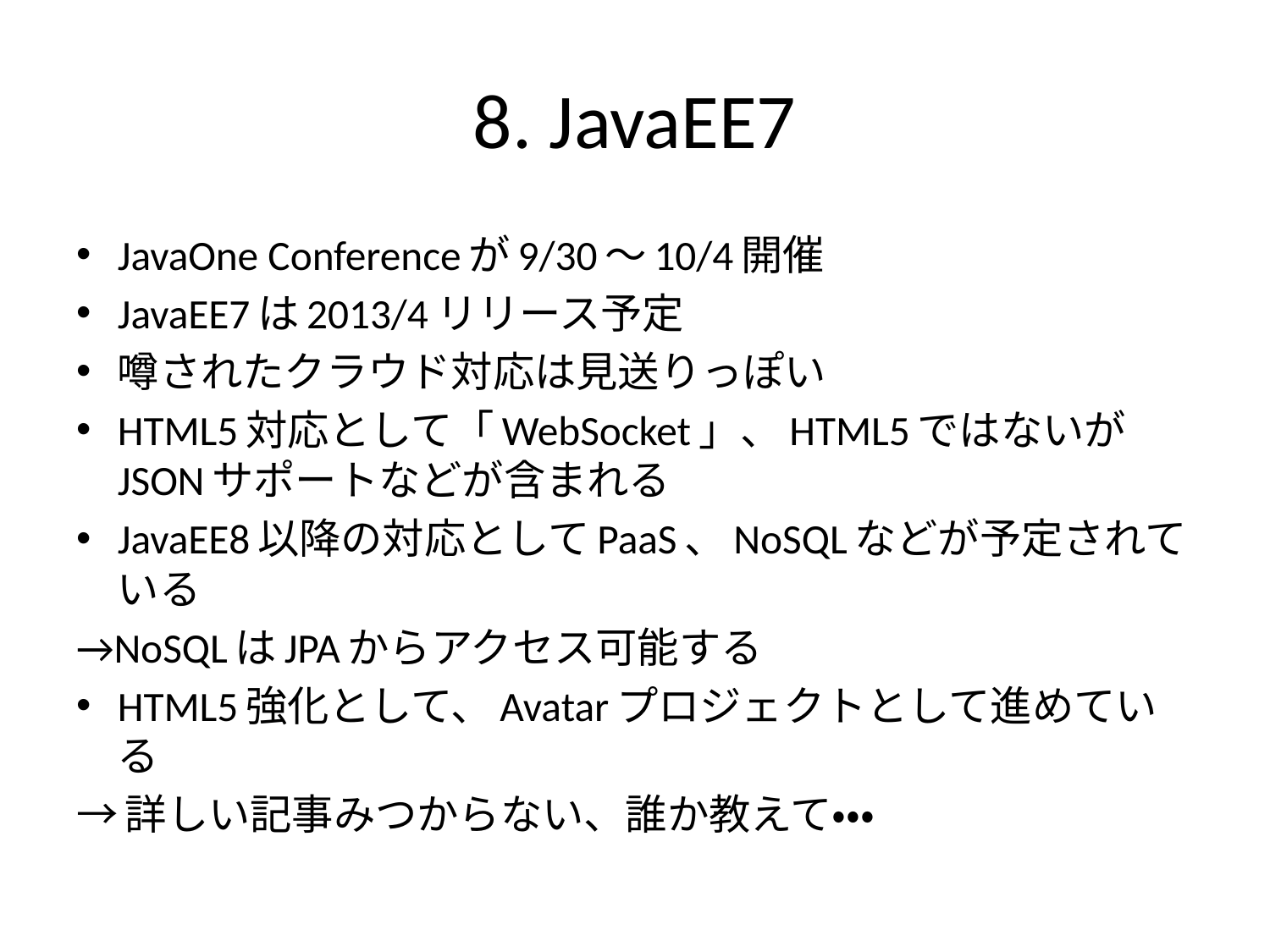

# 8. JavaEE7
JavaOne Conferenceが9/30～10/4開催
JavaEE7は2013/4リリース予定
噂されたクラウド対応は見送りっぽい
HTML5対応として「WebSocket」、HTML5ではないがJSONサポートなどが含まれる
JavaEE8以降の対応としてPaaS、NoSQLなどが予定されている
→NoSQLはJPAからアクセス可能する
HTML5強化として、Avatarプロジェクトとして進めている
→詳しい記事みつからない、誰か教えて・・・